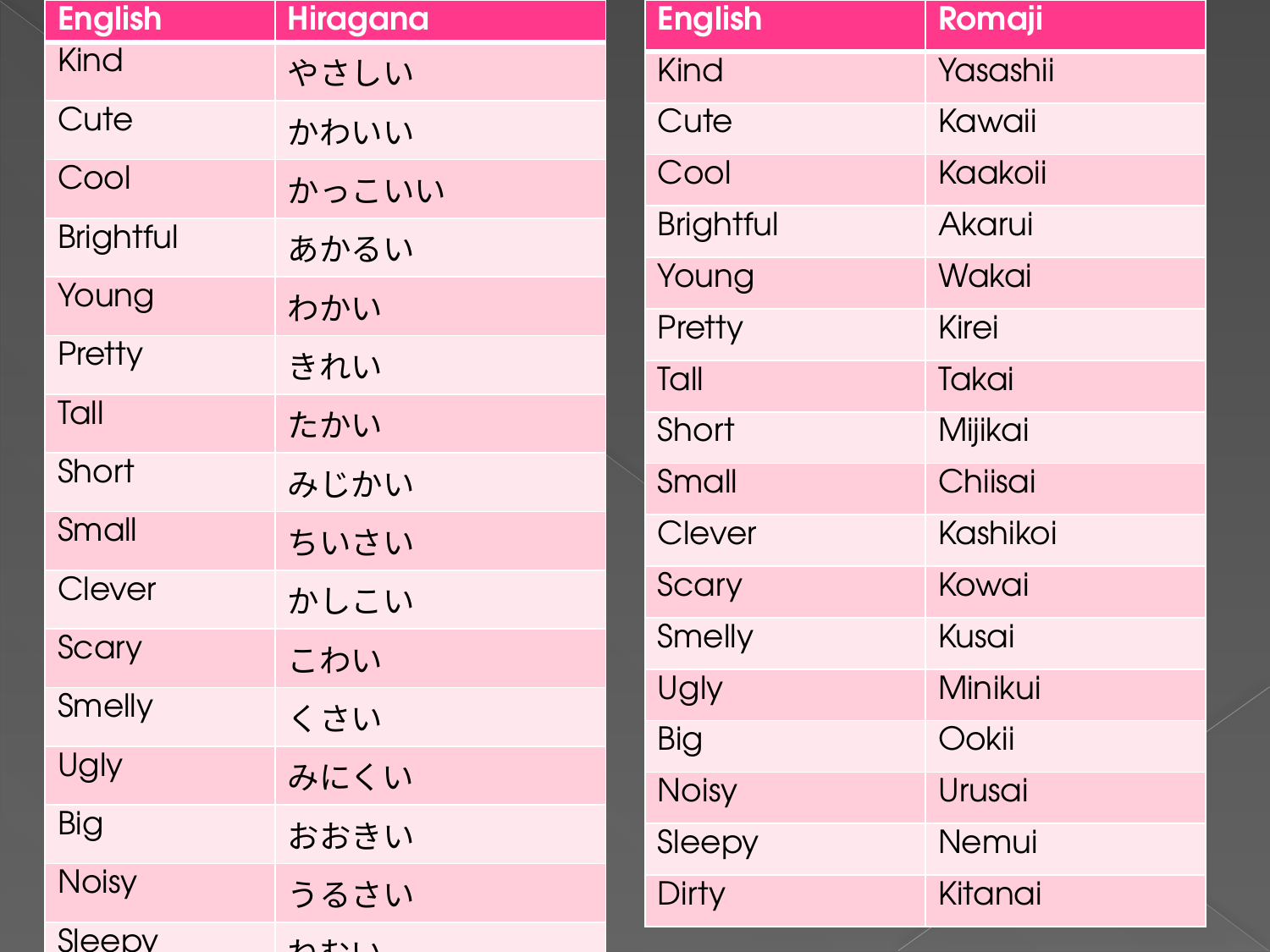

| English | Hiragana |
| --- | --- |
| Kind | やさしい |
| Cute | かわいい |
| Cool | かっこいい |
| Brightful | あかるい |
| Young | わかい |
| Pretty | きれい |
| Tall | たかい |
| Short | みじかい |
| Small | ちいさい |
| Clever | かしこい |
| Scary | こわい |
| Smelly | くさい |
| Ugly | みにくい |
| Big | おおきい |
| Noisy | うるさい |
| Sleepy | ねむい |
| Dirty | きたない |
| English | Romaji |
| --- | --- |
| Kind | Yasashii |
| Cute | Kawaii |
| Cool | Kaakoii |
| Brightful | Akarui |
| Young | Wakai |
| Pretty | Kirei |
| Tall | Takai |
| Short | Mijikai |
| Small | Chiisai |
| Clever | Kashikoi |
| Scary | Kowai |
| Smelly | Kusai |
| Ugly | Minikui |
| Big | Ookii |
| Noisy | Urusai |
| Sleepy | Nemui |
| Dirty | Kitanai |